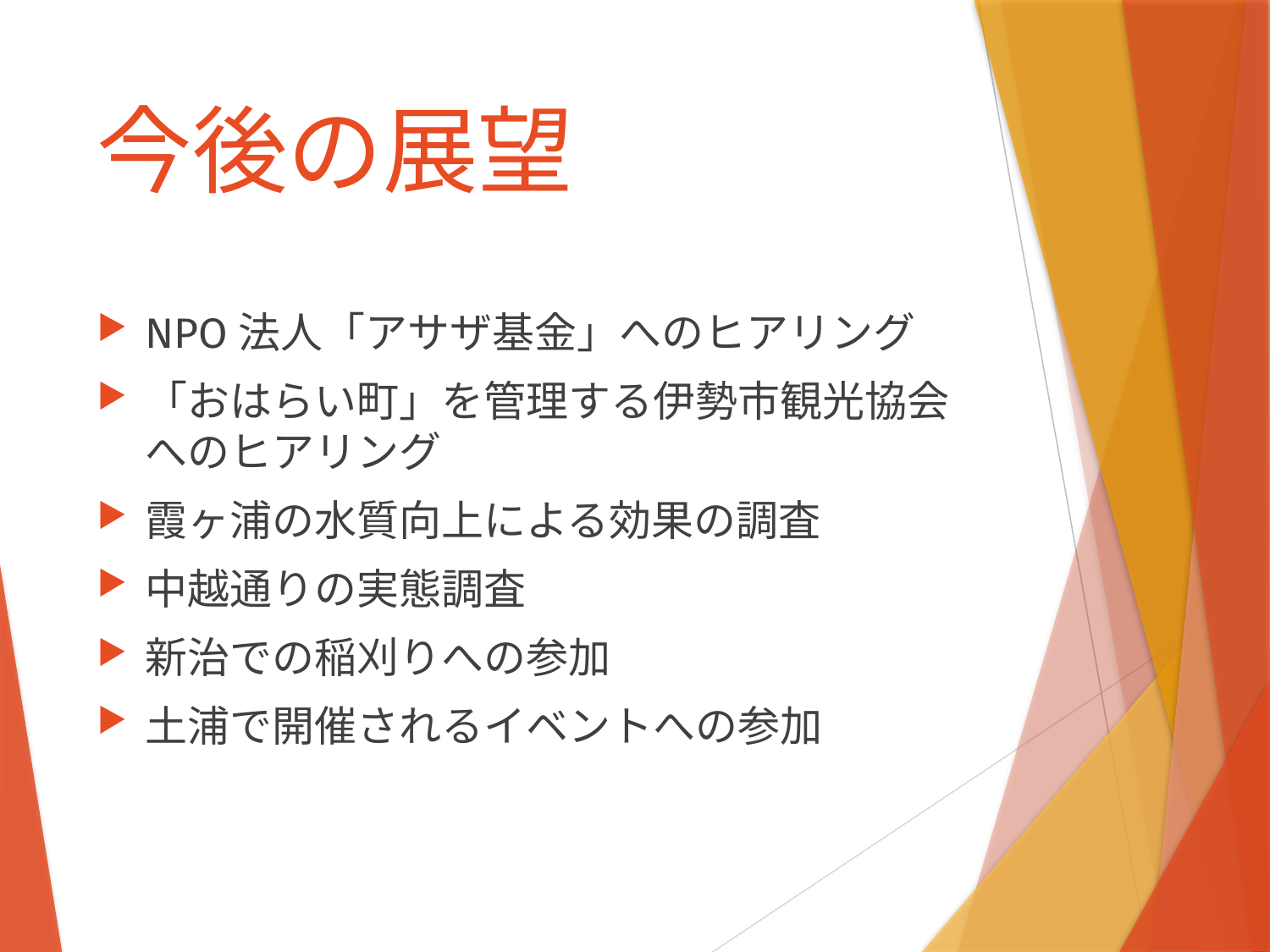

# 今後の展望
NPO法人「アサザ基金」へのヒアリング
「おはらい町」を管理する伊勢市観光協会へのヒアリング
霞ヶ浦の水質向上による効果の調査
中越通りの実態調査
新治での稲刈りへの参加
土浦で開催されるイベントへの参加